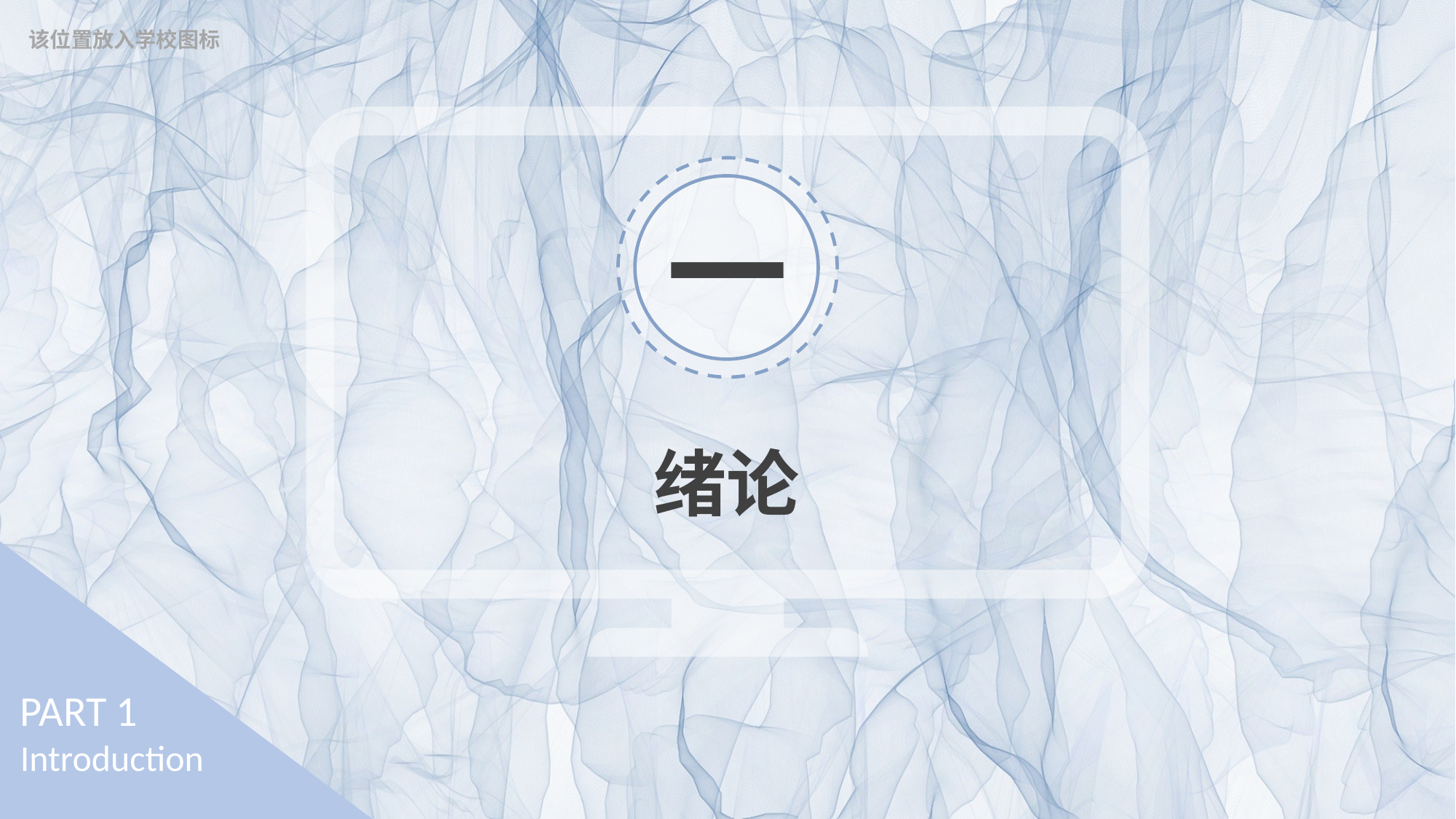

该位置放入学校图标

一
# 绪论

PART 1    Introduction
3